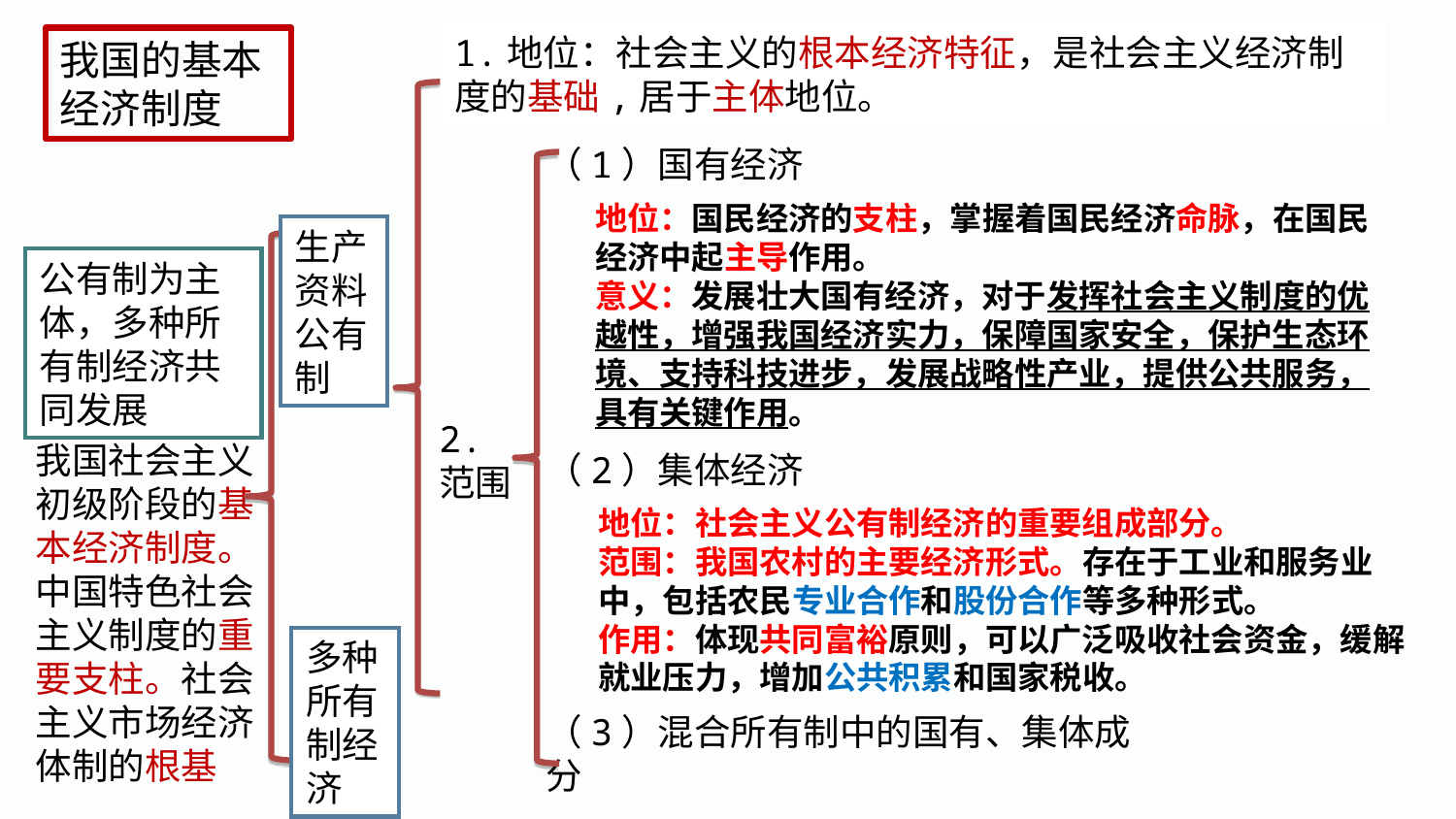

1.地位：社会主义的根本经济特征，是社会主义经济制度的基础,居于主体地位。
我国的基本经济制度

（1）国有经济

（2）集体经济

（3）混合所有制中的国有、集体成分

地位：国民经济的支柱，掌握着国民经济命脉，在国民经济中起主导作用。
意义：发展壮大国有经济，对于发挥社会主义制度的优越性，增强我国经济实力，保障国家安全，保护生态环境、支持科技进步，发展战略性产业，提供公共服务，具有关键作用。
生产资料公有制

公有制为主体，多种所有制经济共同发展
2.范围
我国社会主义初级阶段的基本经济制度。中国特色社会主义制度的重要支柱。社会主义市场经济体制的根基
地位：社会主义公有制经济的重要组成部分。
范围：我国农村的主要经济形式。存在于工业和服务业中，包括农民专业合作和股份合作等多种形式。
作用：体现共同富裕原则，可以广泛吸收社会资金，缓解就业压力，增加公共积累和国家税收。
多种所有制经济